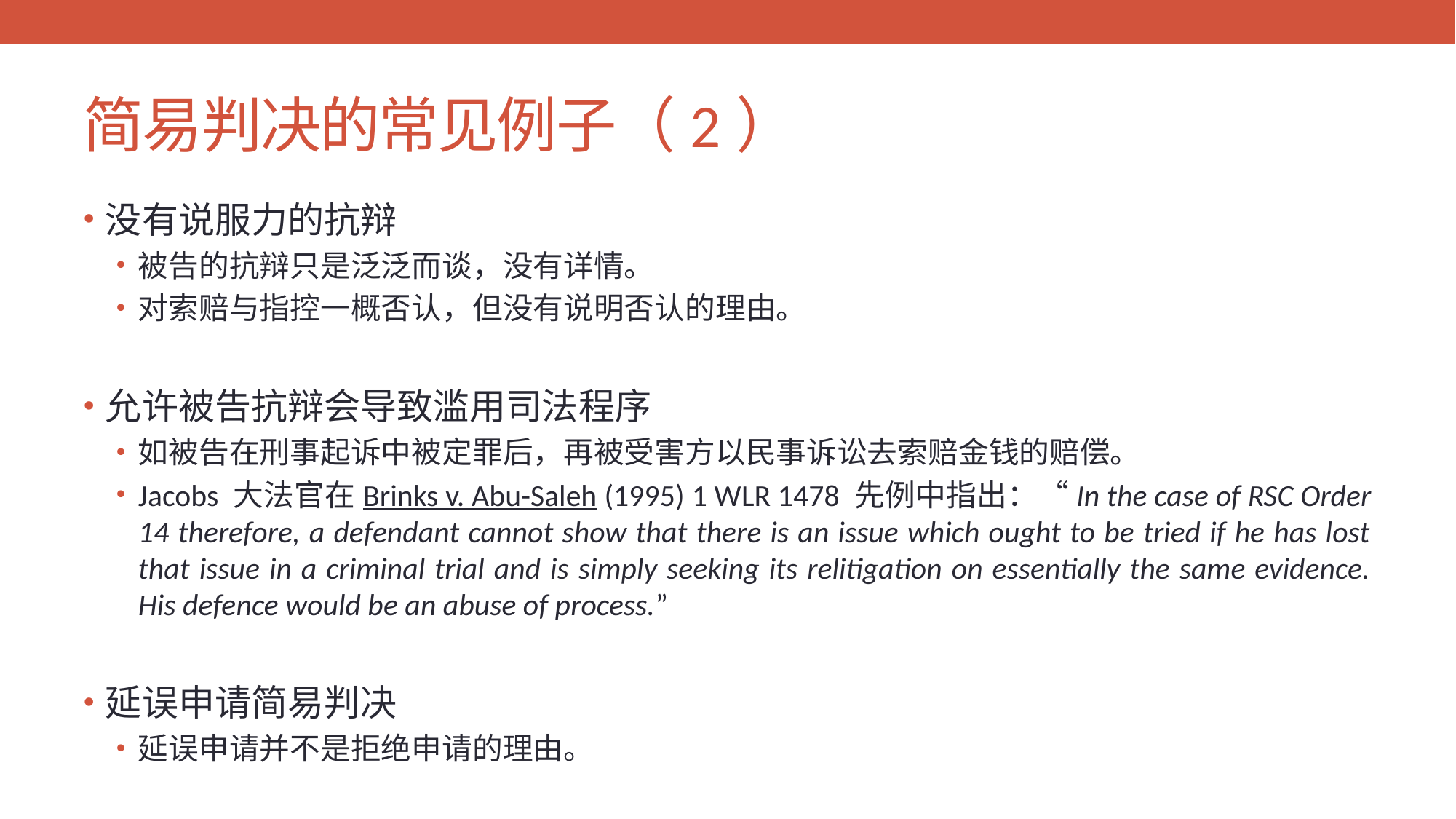

# 简易判决的常见例子（2）
没有说服力的抗辩
被告的抗辩只是泛泛而谈，没有详情。
对索赔与指控一概否认，但没有说明否认的理由。

允许被告抗辩会导致滥用司法程序
如被告在刑事起诉中被定罪后，再被受害方以民事诉讼去索赔金钱的赔偿。
Jacobs 大法官在Brinks v. Abu-Saleh (1995) 1 WLR 1478 先例中指出：“In the case of RSC Order 14 therefore, a defendant cannot show that there is an issue which ought to be tried if he has lost that issue in a criminal trial and is simply seeking its relitigation on essentially the same evidence. His defence would be an abuse of process.”

延误申请简易判决
延误申请并不是拒绝申请的理由。